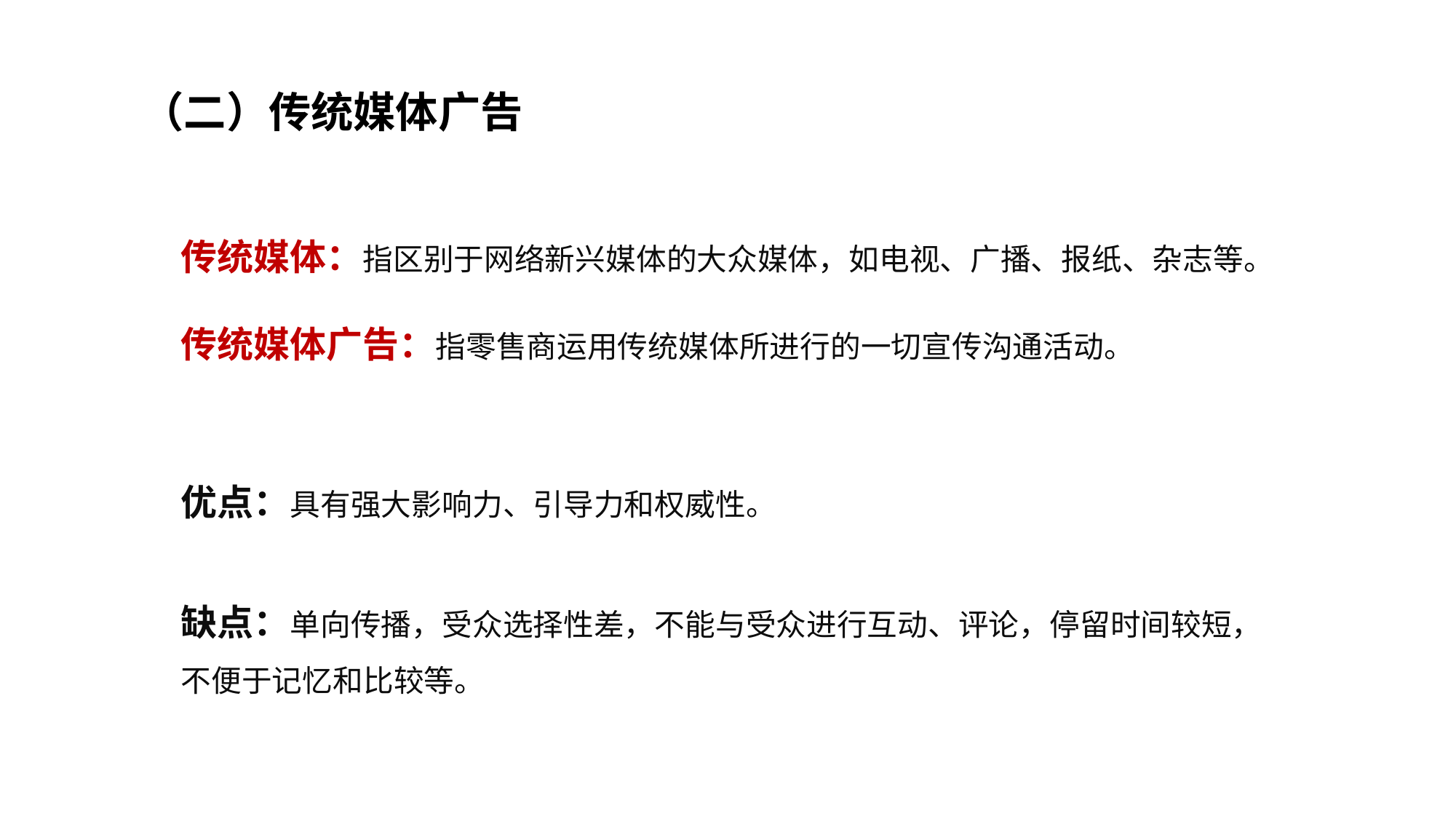

（二）传统媒体广告
传统媒体：指区别于网络新兴媒体的大众媒体，如电视、广播、报纸、杂志等。
传统媒体广告：指零售商运用传统媒体所进行的一切宣传沟通活动。
优点：具有强大影响力、引导力和权威性。

缺点：单向传播，受众选择性差，不能与受众进行互动、评论，停留时间较短，不便于记忆和比较等。